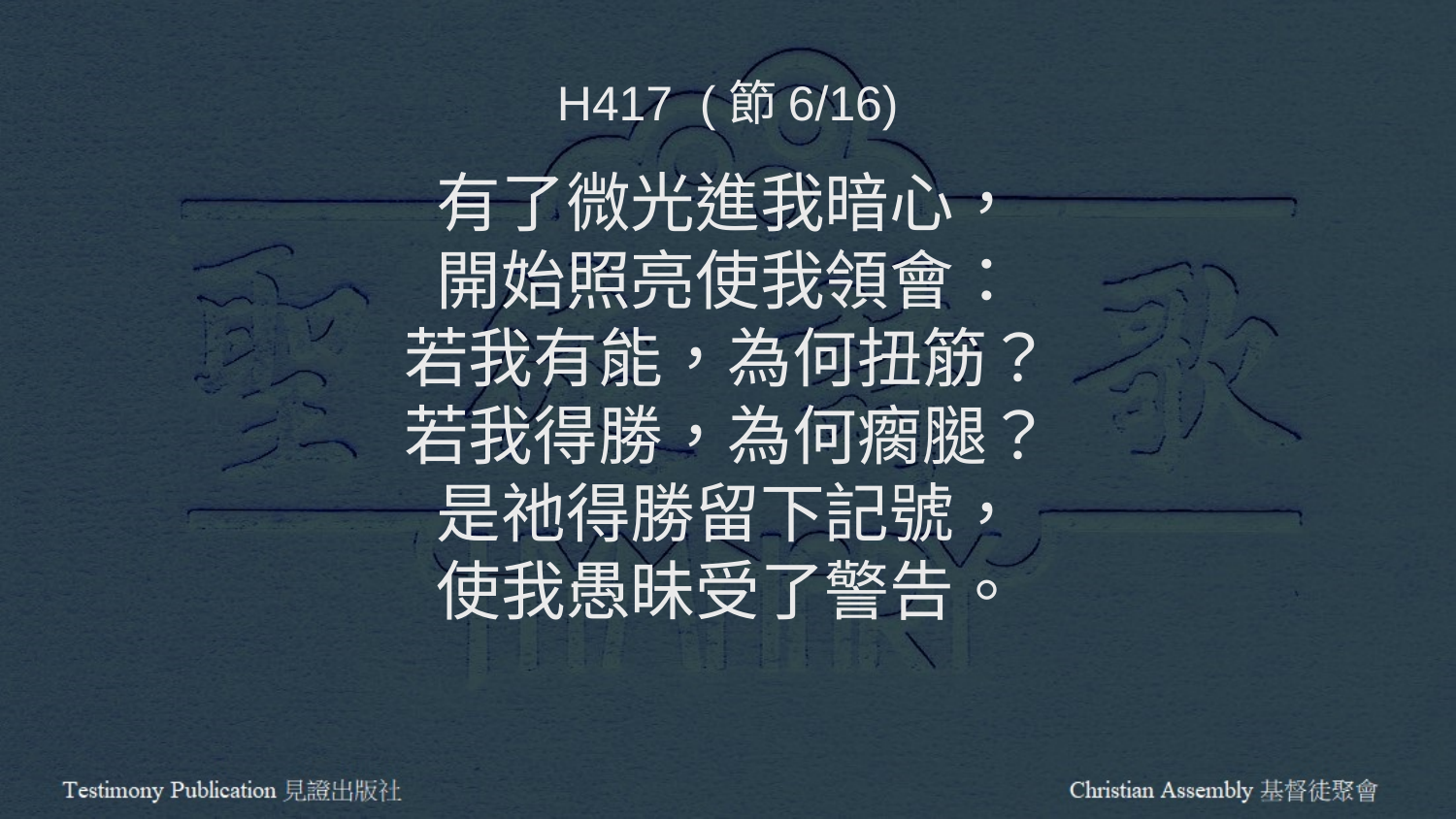

H417  (節6/16)

有了微光進我暗心，
開始照亮使我領會：
若我有能，為何扭筋？
若我得勝，為何瘸腿？
是祂得勝留下記號，
使我愚昧受了警告。